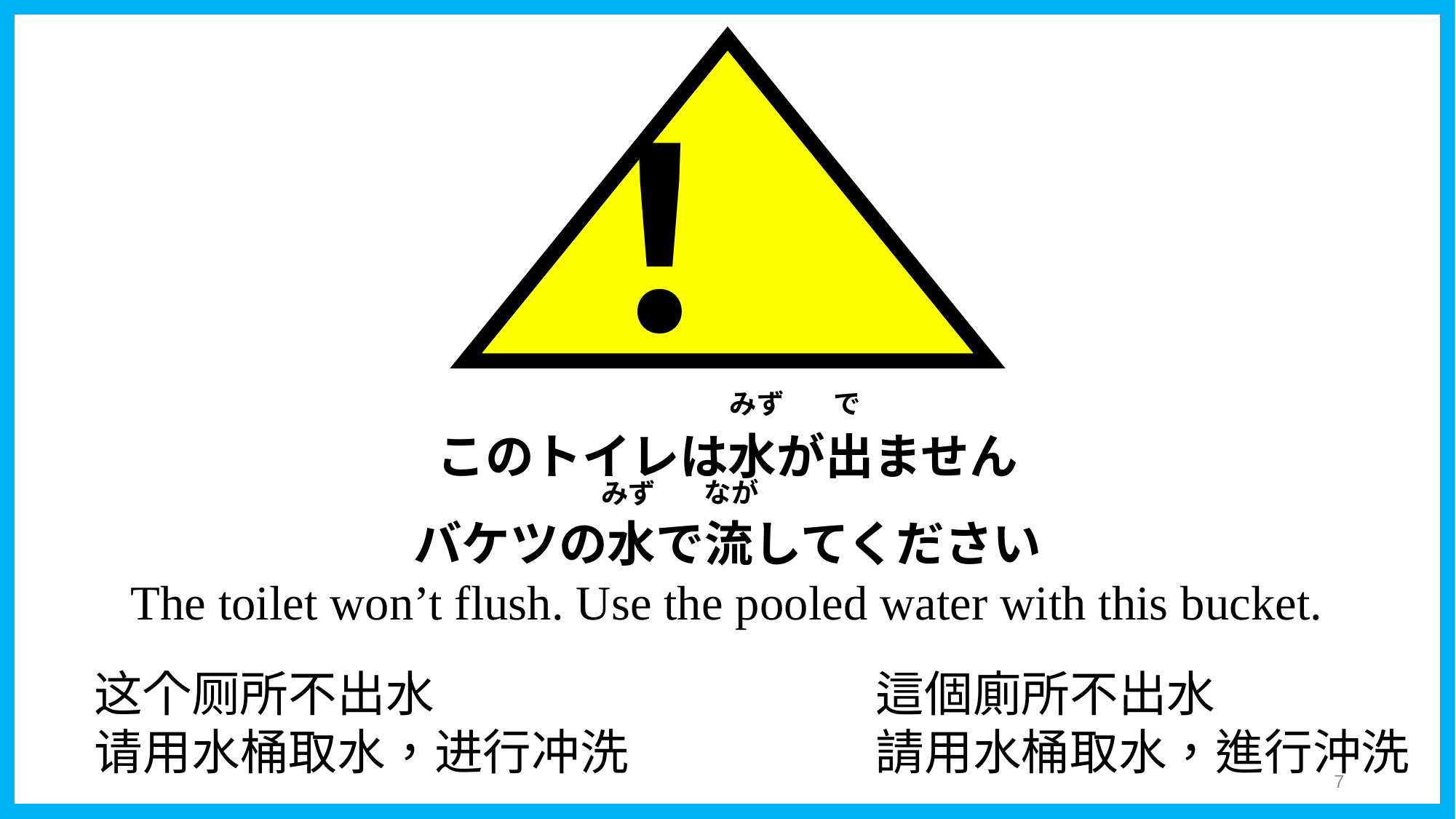

！
みず
で
このトイレは水が出ません
バケツの水で流してください
The toilet won’t flush. Use the pooled water with this bucket.
なが
みず
这个厕所不出水
请用水桶取水，进行冲洗
這個廁所不出水
請用水桶取水，進行沖洗
7